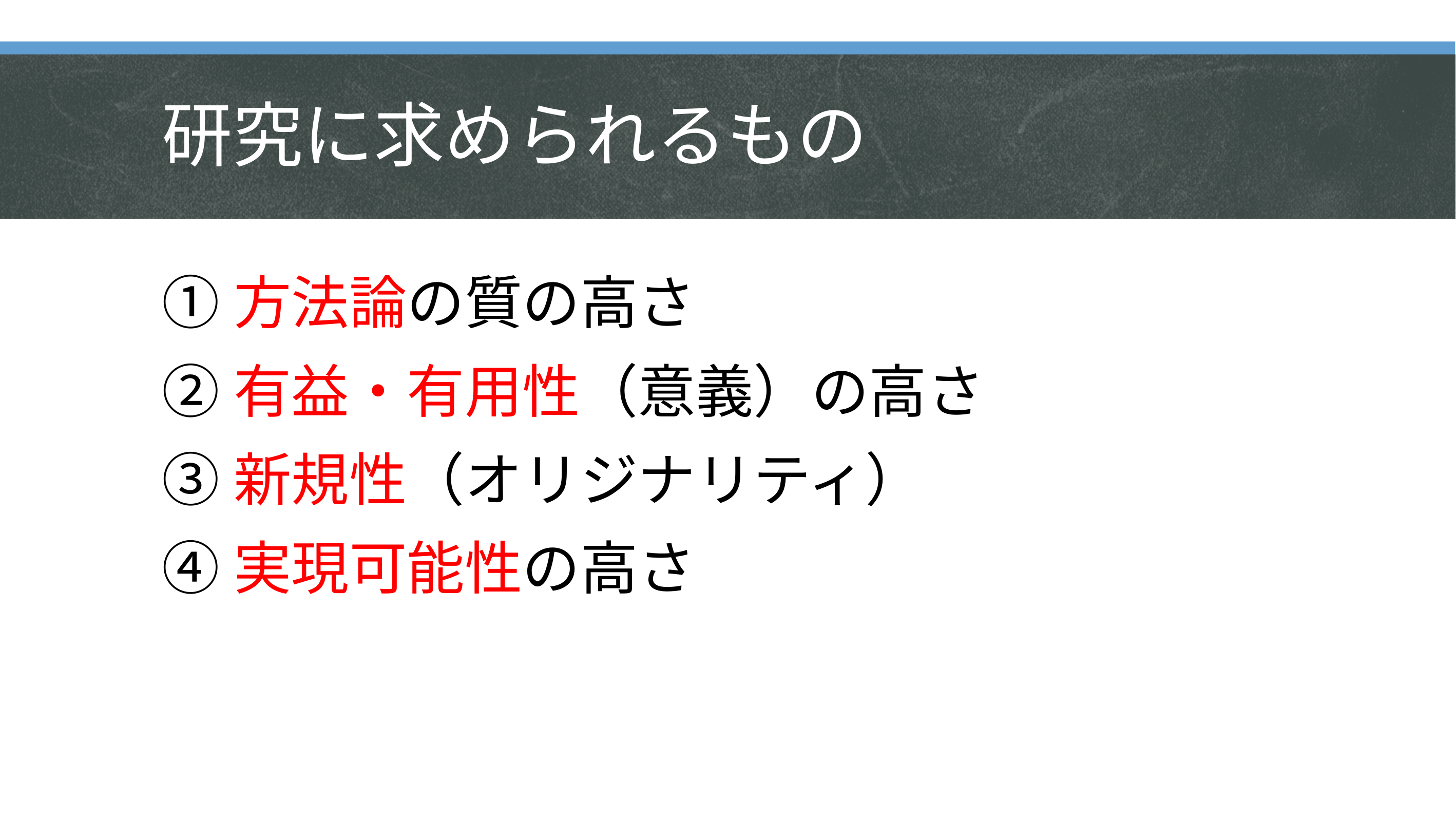

# 研究に求められるもの
①方法論の質の高さ
②有益・有用性（意義）の高さ
③新規性（オリジナリティ）
④実現可能性の高さ